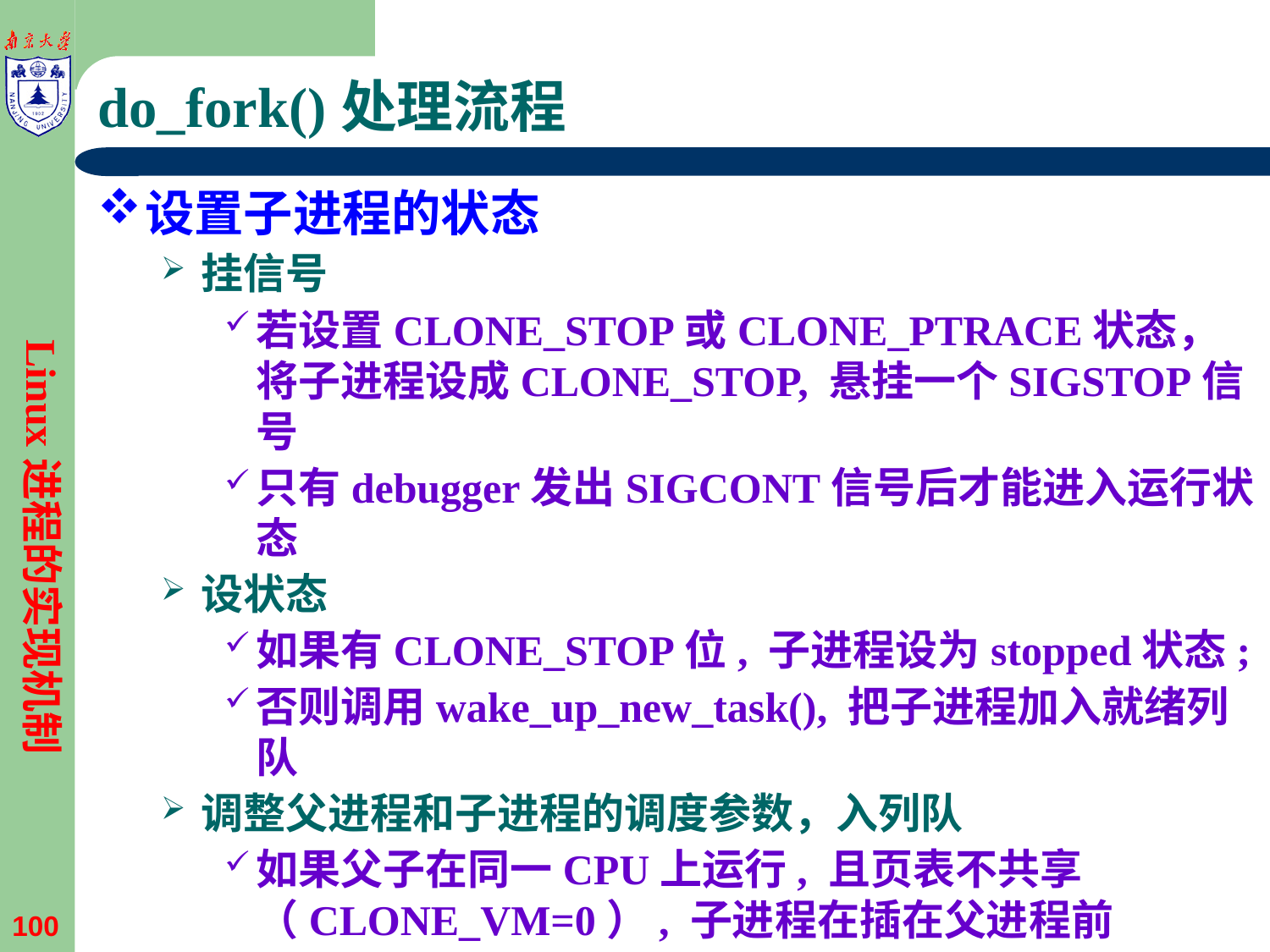

# do_fork()处理流程
设置子进程的状态
挂信号
若设置CLONE_STOP或CLONE_PTRACE状态，将子进程设成CLONE_STOP, 悬挂一个SIGSTOP信号
只有debugger发出SIGCONT信号后才能进入运行状态
设状态
如果有CLONE_STOP位, 子进程设为stopped状态;
否则调用wake_up_new_task(), 把子进程加入就绪列队
调整父进程和子进程的调度参数，入列队
如果父子在同一CPU上运行, 且页表不共享（CLONE_VM=0）, 子进程在插在父进程前
如果不同CPU上运行, 或者共享页表, 子进程放在列队最后
Linux进程的实现机制
100